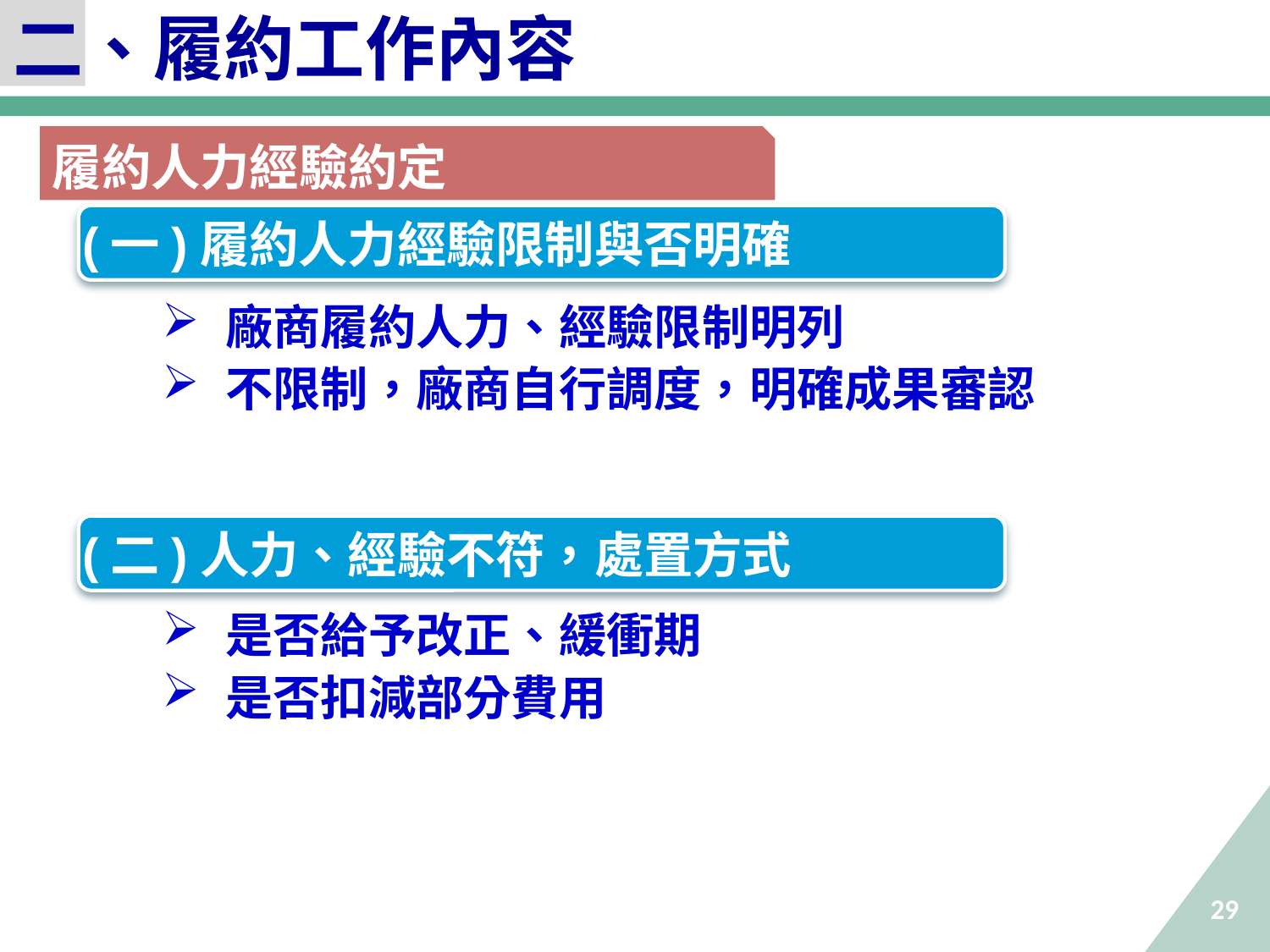

二、履約工作內容

履約人力經驗約定
(一)履約人力經驗限制與否明確

廠商履約人力、經驗限制明列
不限制，廠商自行調度，明確成果審認

是否給予改正、緩衝期
是否扣減部分費用

(二)人力、經驗不符，處置方式

29